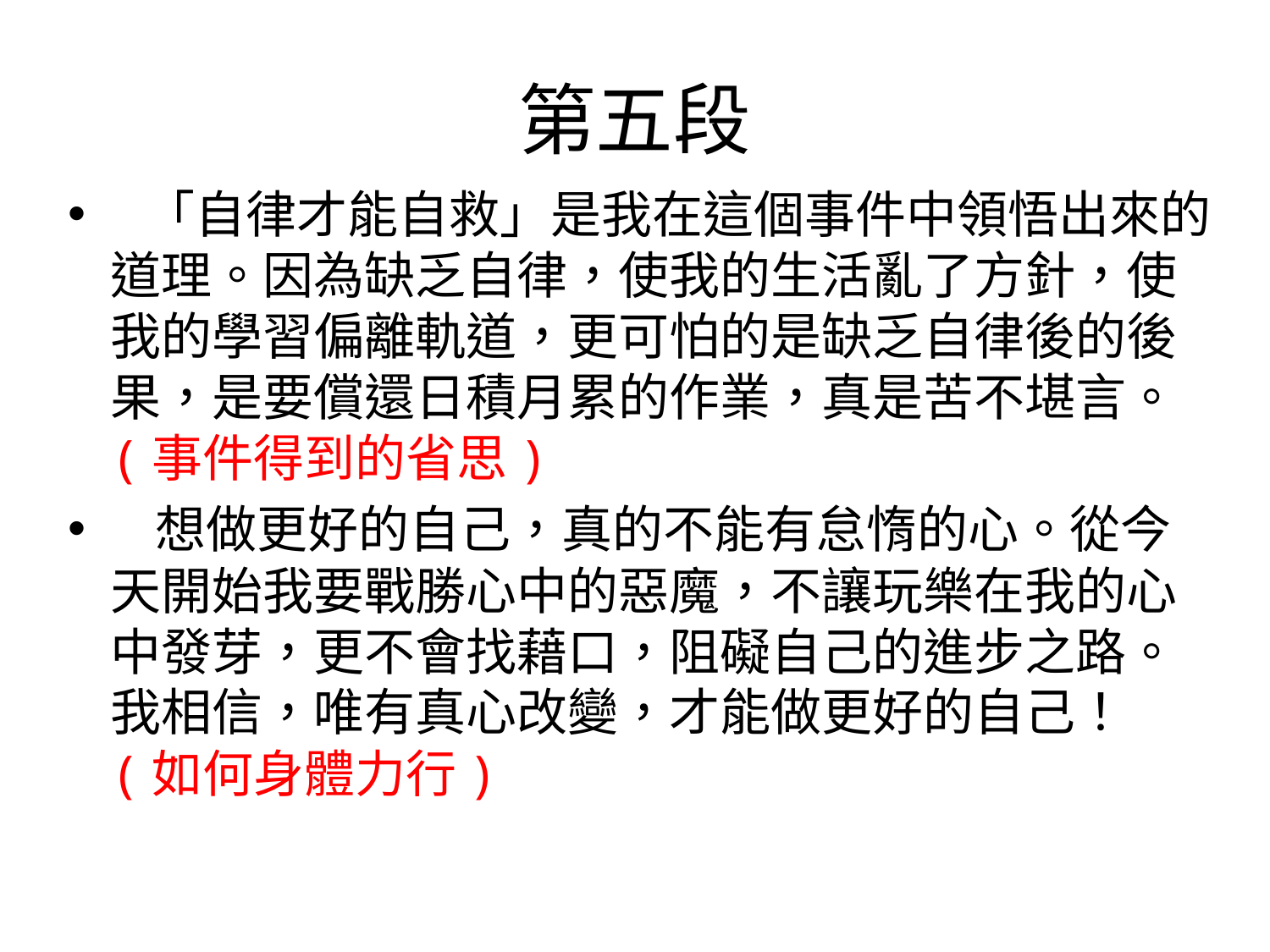

# 第五段
  「自律才能自救」是我在這個事件中領悟出來的道理。因為缺乏自律，使我的生活亂了方針，使我的學習偏離軌道，更可怕的是缺乏自律後的後果，是要償還日積月累的作業，真是苦不堪言。(事件得到的省思)
   想做更好的自己，真的不能有怠惰的心。從今天開始我要戰勝心中的惡魔，不讓玩樂在我的心中發芽，更不會找藉口，阻礙自己的進步之路。我相信，唯有真心改變，才能做更好的自己！ (如何身體力行)